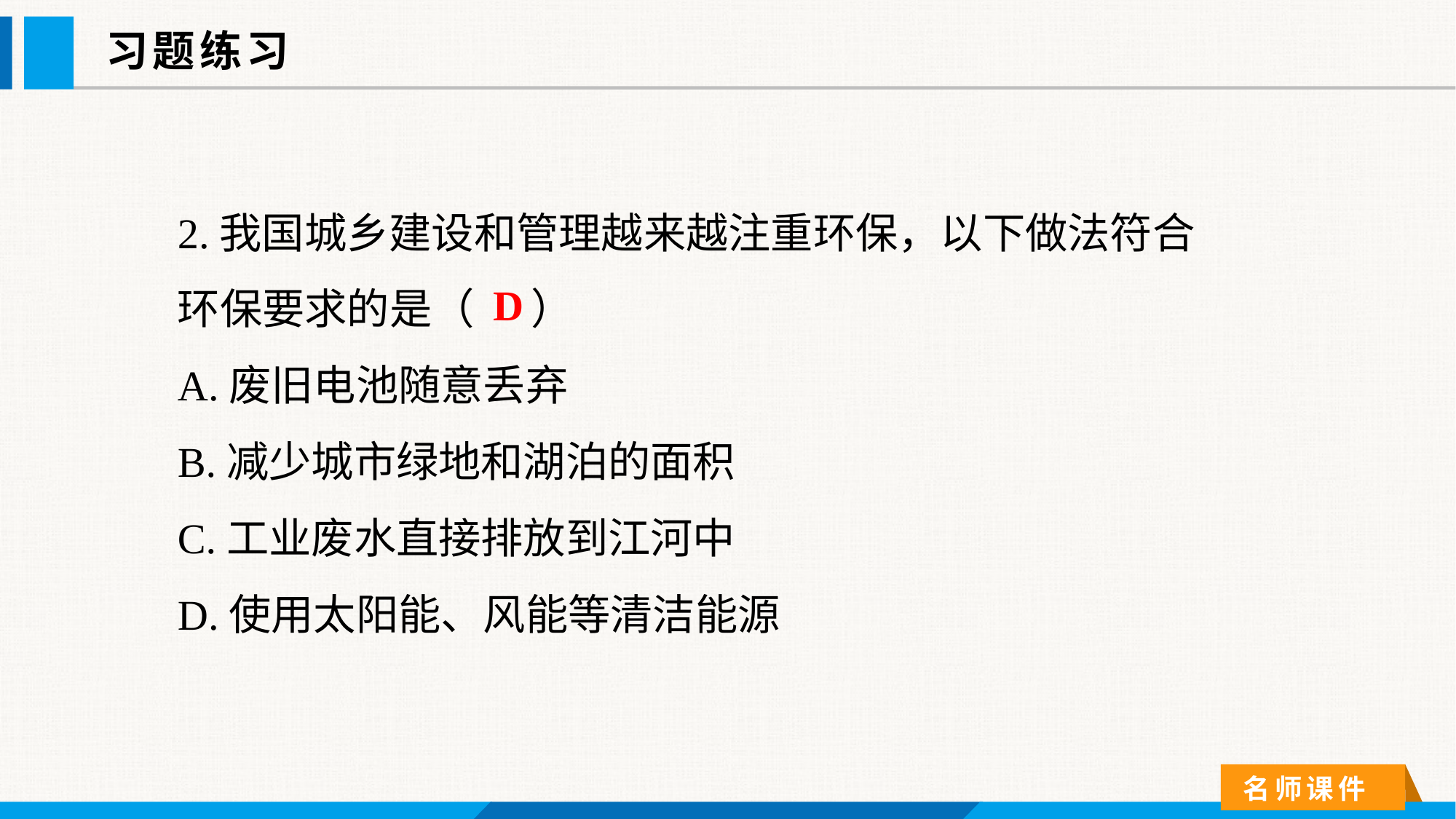

习题练习
2.我国城乡建设和管理越来越注重环保，以下做法符合环保要求的是（      ）
A.废旧电池随意丢弃
B.减少城市绿地和湖泊的面积
C.工业废水直接排放到江河中
D.使用太阳能、风能等清洁能源
D